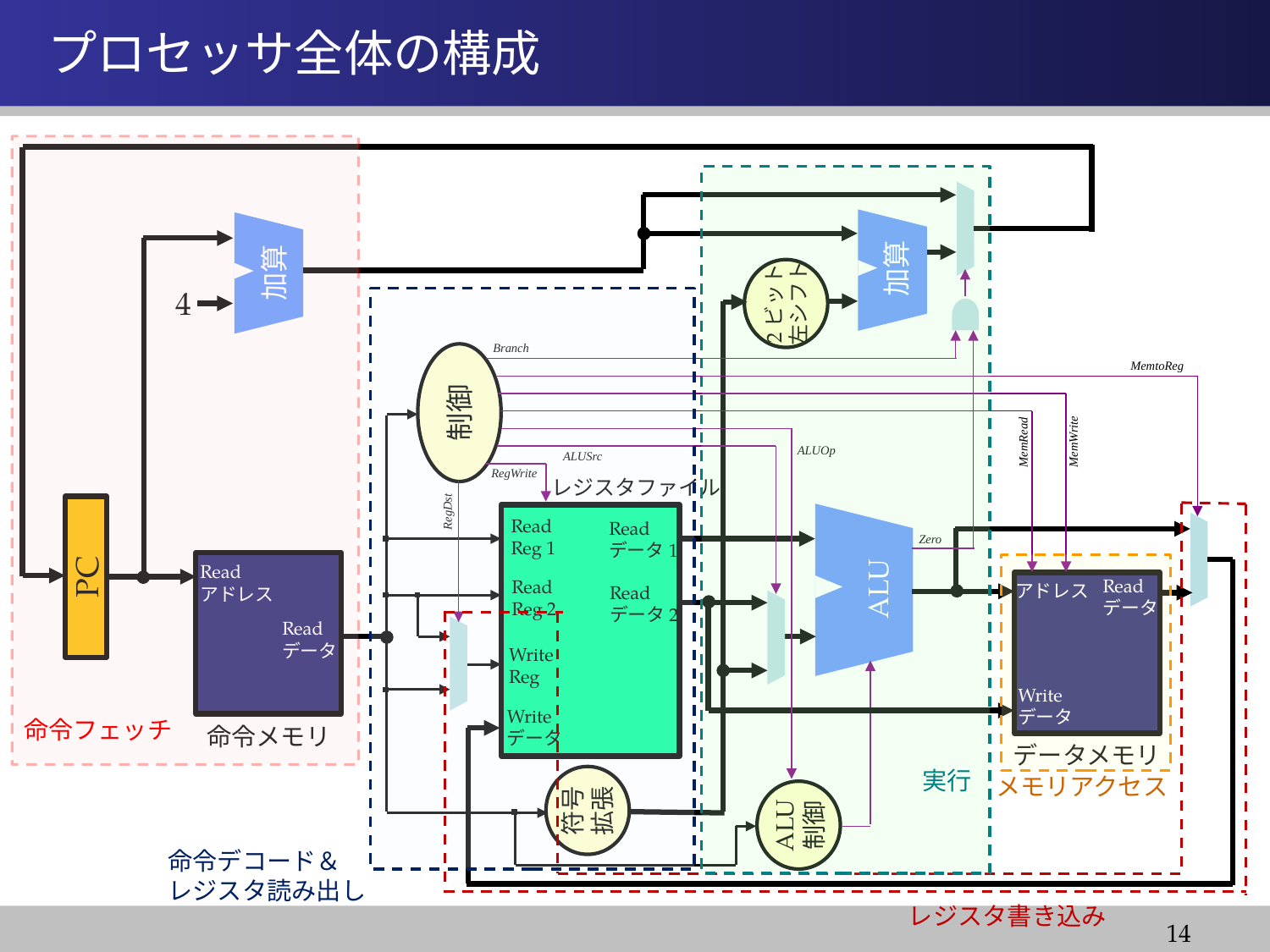

情報システム基盤学基礎１
# プロセッサ全体の構成

命令フェッチ

実行

加算
加算

2ビット
左シフト
4

命令デコード＆
レジスタ読み出し

Branch

MemtoReg
制御
MemRead
MemWrite
ALUOp
ALUSrc
RegWrite
レジスタファイル
RegDst
レジスタ書き込み

Read
Reg 1
Read
データ1
Zero

Read
アドレス

メモリアクセス
PC
ALU
Read
データ
Read
Reg 2

アドレス
Read
データ2

Read
データ

Write
Reg

Write
データ
Write
データ
命令メモリ
データメモリ

符号
拡張

ALU
制御
14